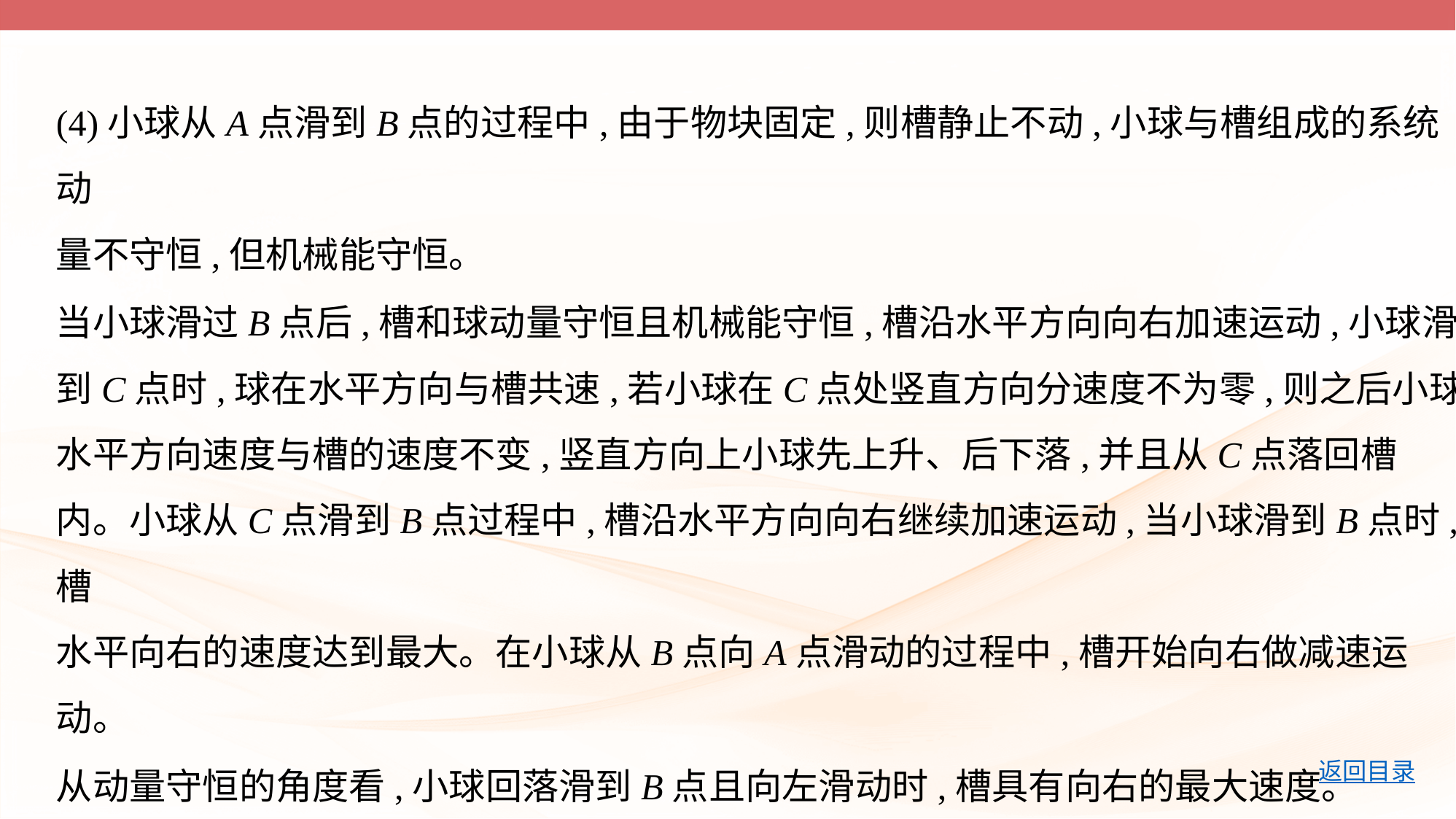

(4)小球从A点滑到B点的过程中,由于物块固定,则槽静止不动,小球与槽组成的系统动
量不守恒,但机械能守恒。
当小球滑过B点后,槽和球动量守恒且机械能守恒,槽沿水平方向向右加速运动,小球滑
到C点时,球在水平方向与槽共速,若小球在C点处竖直方向分速度不为零,则之后小球
水平方向速度与槽的速度不变,竖直方向上小球先上升、后下落,并且从C点落回槽
内。小球从C点滑到B点过程中,槽沿水平方向向右继续加速运动,当小球滑到B点时,槽
水平向右的速度达到最大。在小球从B点向A点滑动的过程中,槽开始向右做减速运
动。
从动量守恒的角度看,小球回落滑到B点且向左滑动时,槽具有向右的最大速度。
设小球第一次到达B点时的速度大小为v1,上升到C点时水平方向的速度大小为v2,到C点